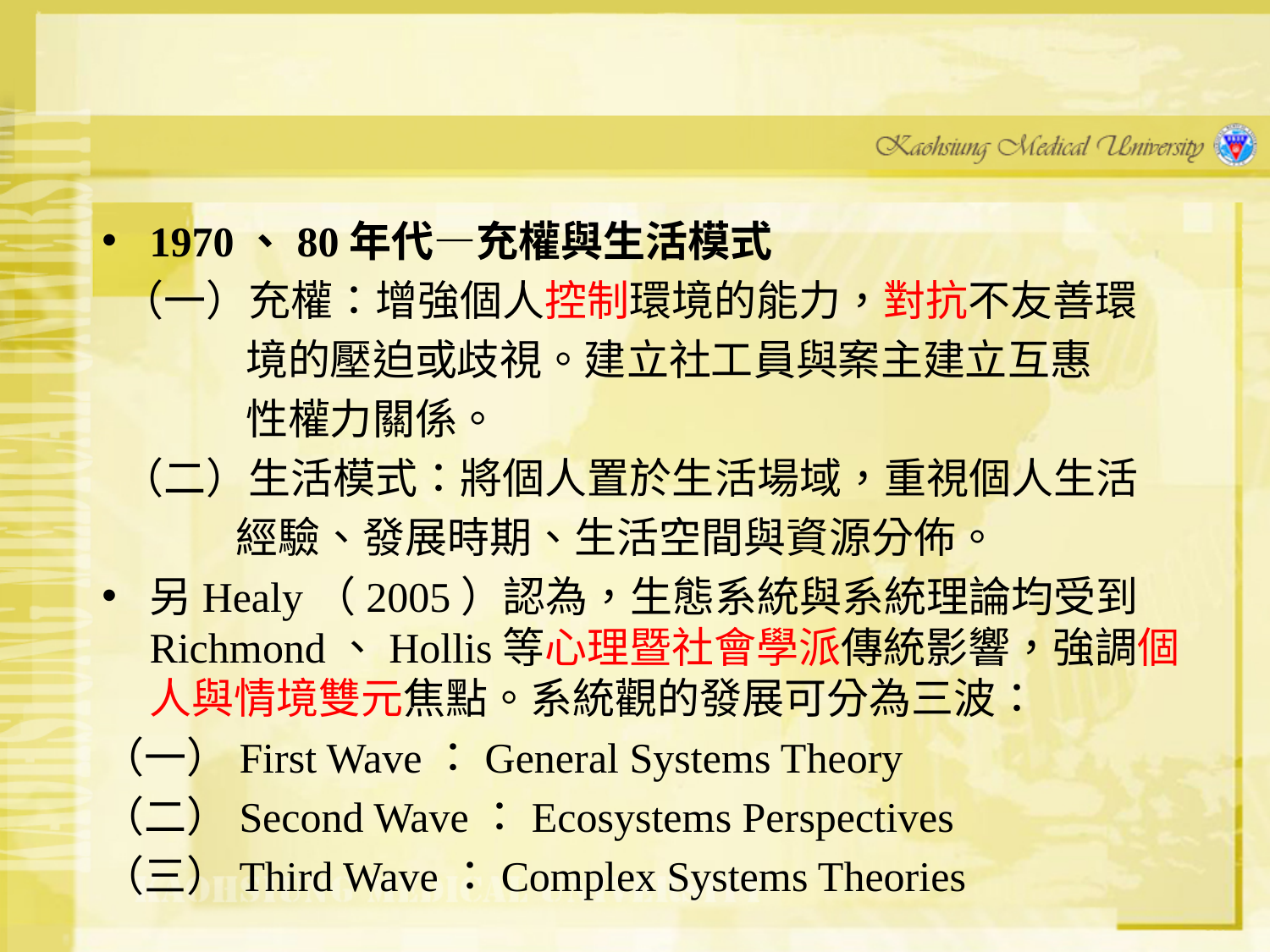

#
1970、80年代—充權與生活模式
 （一）充權：增強個人控制環境的能力，對抗不友善環
              境的壓迫或歧視。建立社工員與案主建立互惠
              性權力關係。
 （二）生活模式：將個人置於生活場域，重視個人生活
             經驗、發展時期、生活空間與資源分佈。
另Healy（2005）認為，生態系統與系統理論均受到Richmond、Hollis等心理暨社會學派傳統影響，強調個人與情境雙元焦點。系統觀的發展可分為三波：
（一）First Wave：General Systems Theory
（二）Second Wave：Ecosystems Perspectives
（三）Third Wave：Complex Systems Theories